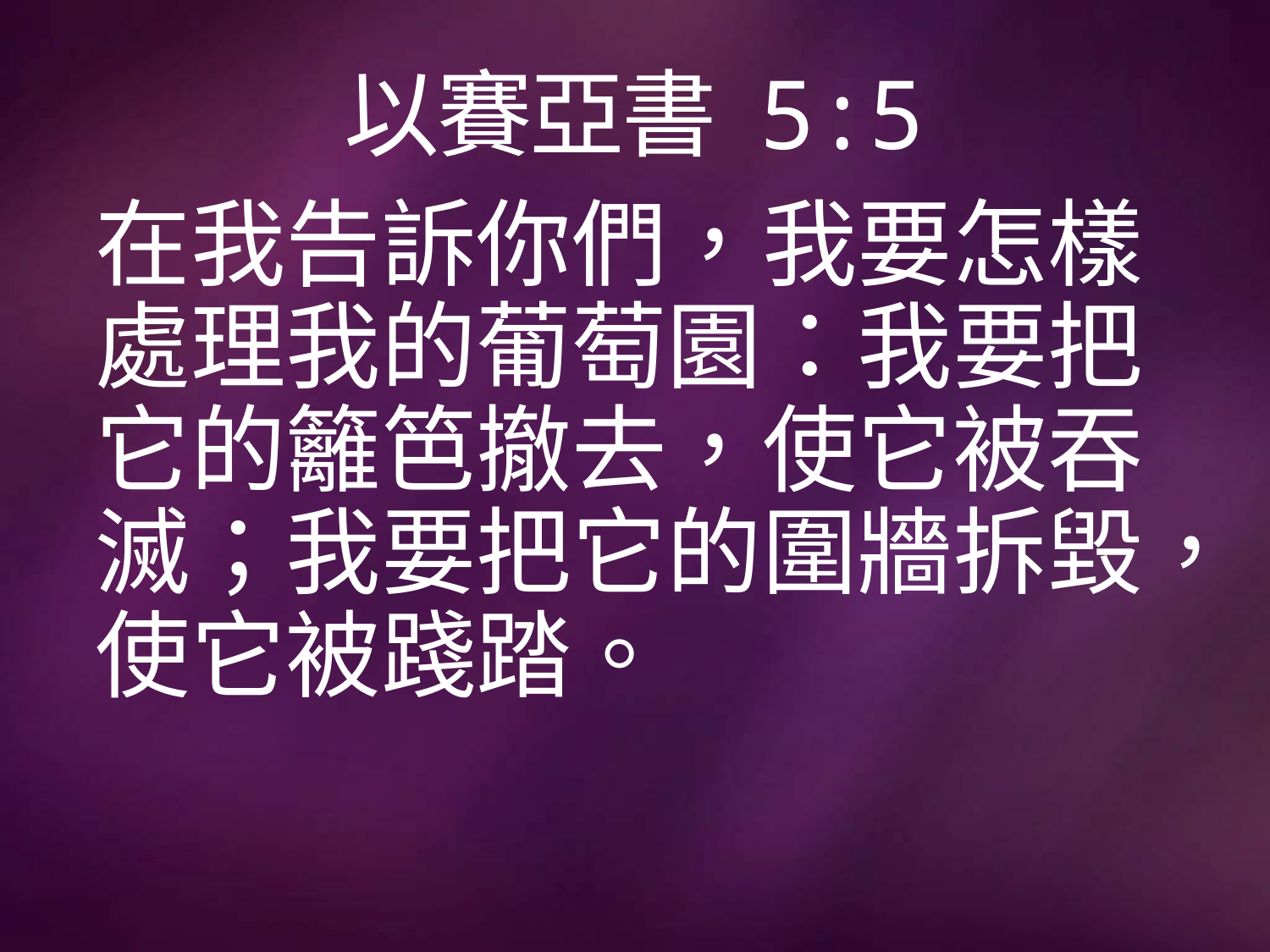

# 以賽亞書 5:5
在我告訴你們，我要怎樣處理我的葡萄園：我要把它的籬笆撤去，使它被吞滅；我要把它的圍牆拆毀，使它被踐踏。